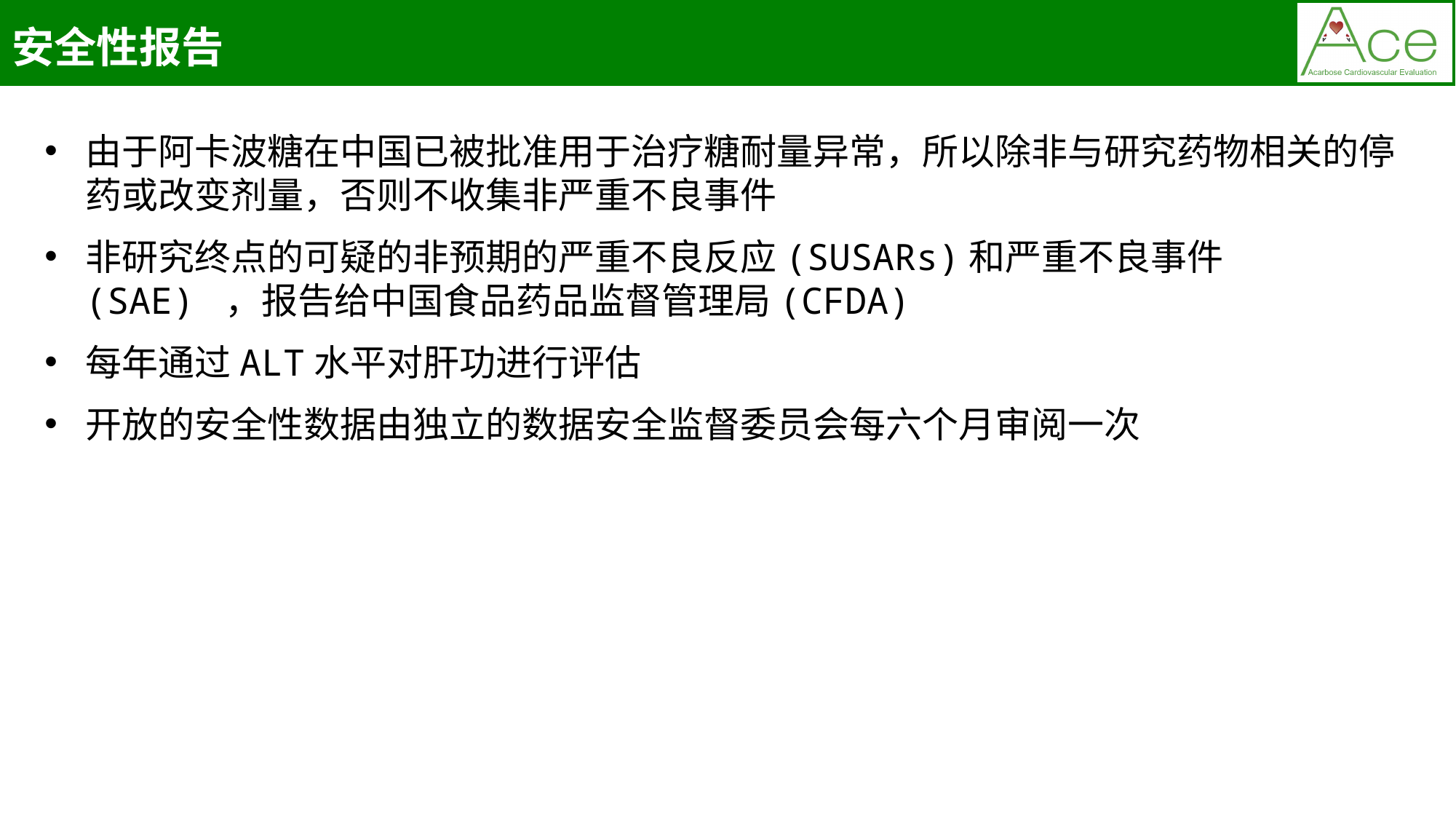

安全性报告
由于阿卡波糖在中国已被批准用于治疗糖耐量异常，所以除非与研究药物相关的停药或改变剂量，否则不收集非严重不良事件
非研究终点的可疑的非预期的严重不良反应(SUSARs)和严重不良事件(SAE) ，报告给中国食品药品监督管理局(CFDA)
每年通过ALT水平对肝功进行评估
开放的安全性数据由独立的数据安全监督委员会每六个月审阅一次
36